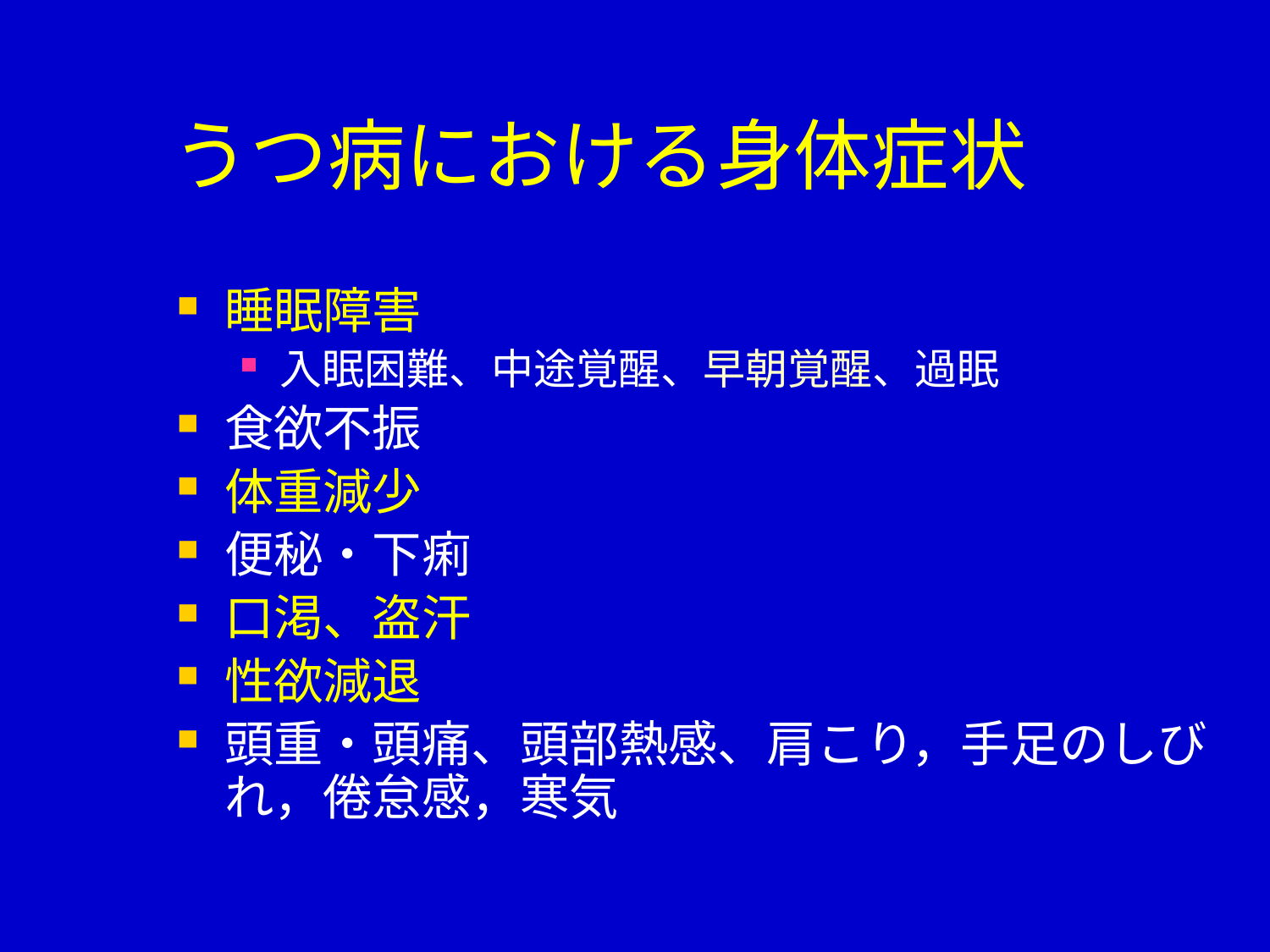

# うつ病における身体症状
睡眠障害
入眠困難、中途覚醒、早朝覚醒、過眠
食欲不振
体重減少
便秘・下痢
口渇、盗汗
性欲減退
頭重・頭痛、頭部熱感、肩こり，手足のしびれ，倦怠感，寒気